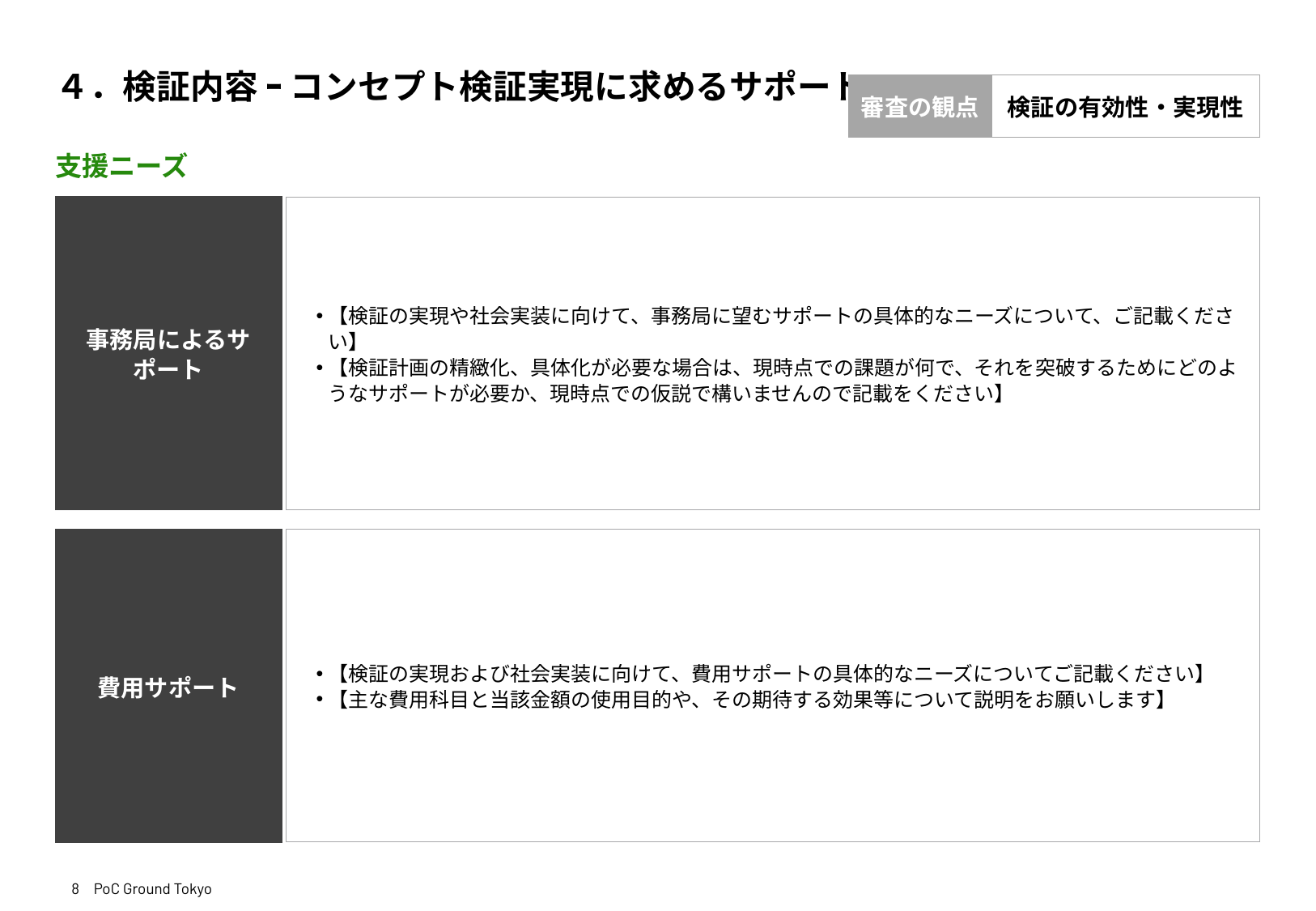

# ４．検証内容 ｰ コンセプト検証実現に求めるサポート
審査の観点
検証の有効性・実現性
支援ニーズ
事務局によるサポート
【検証の実現や社会実装に向けて、事務局に望むサポートの具体的なニーズについて、ご記載ください】
【検証計画の精緻化、具体化が必要な場合は、現時点での課題が何で、それを突破するためにどのようなサポートが必要か、現時点での仮説で構いませんので記載をください】
費用サポート
【検証の実現および社会実装に向けて、費用サポートの具体的なニーズについてご記載ください】
【主な費用科目と当該金額の使用目的や、その期待する効果等について説明をお願いします】
8
PoC Ground Tokyo